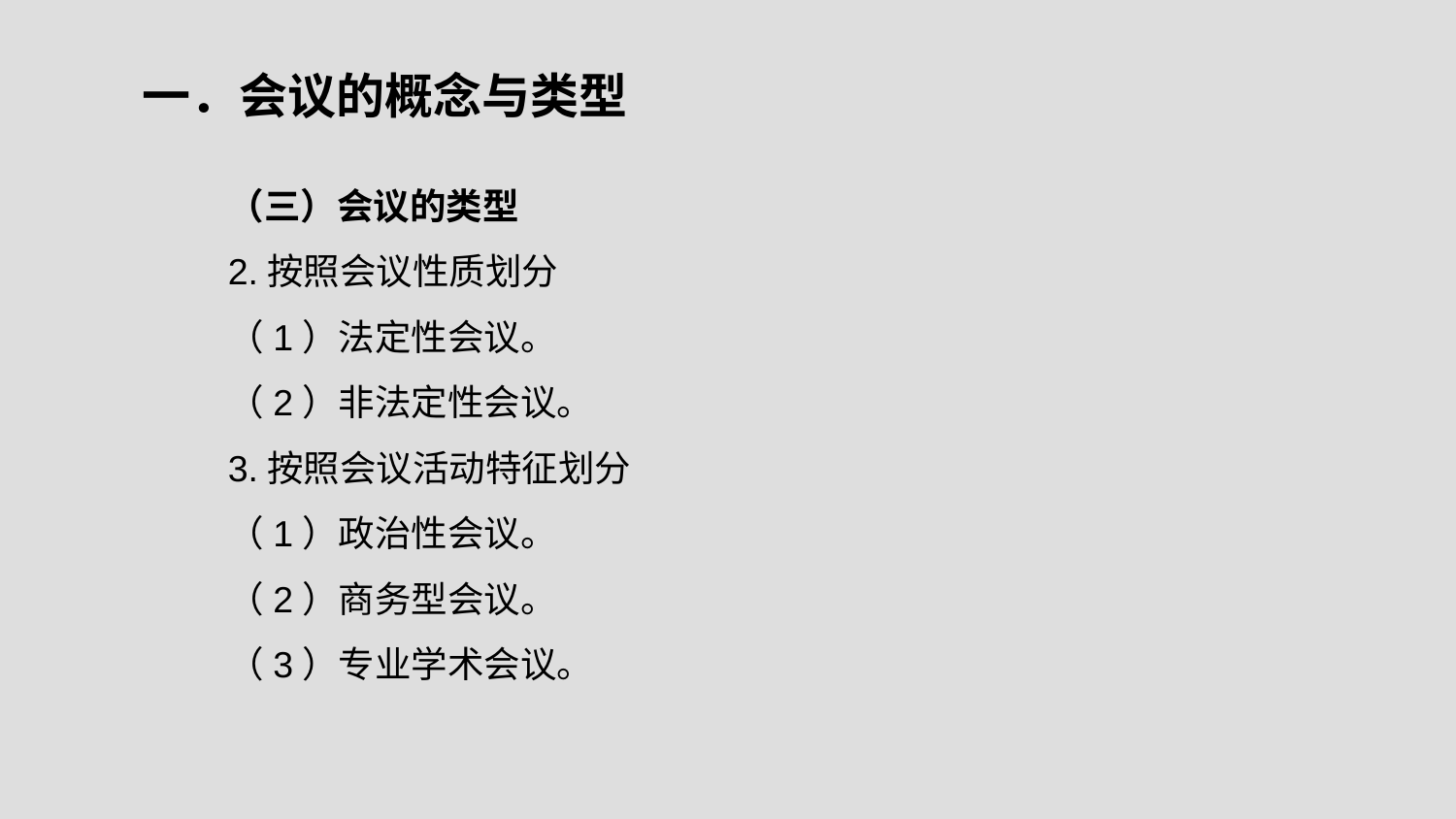

# 一．会议的概念与类型
（三）会议的类型
2.按照会议性质划分
（1）法定性会议。
（2）非法定性会议。
3.按照会议活动特征划分
（1）政治性会议。
（2）商务型会议。
（3）专业学术会议。